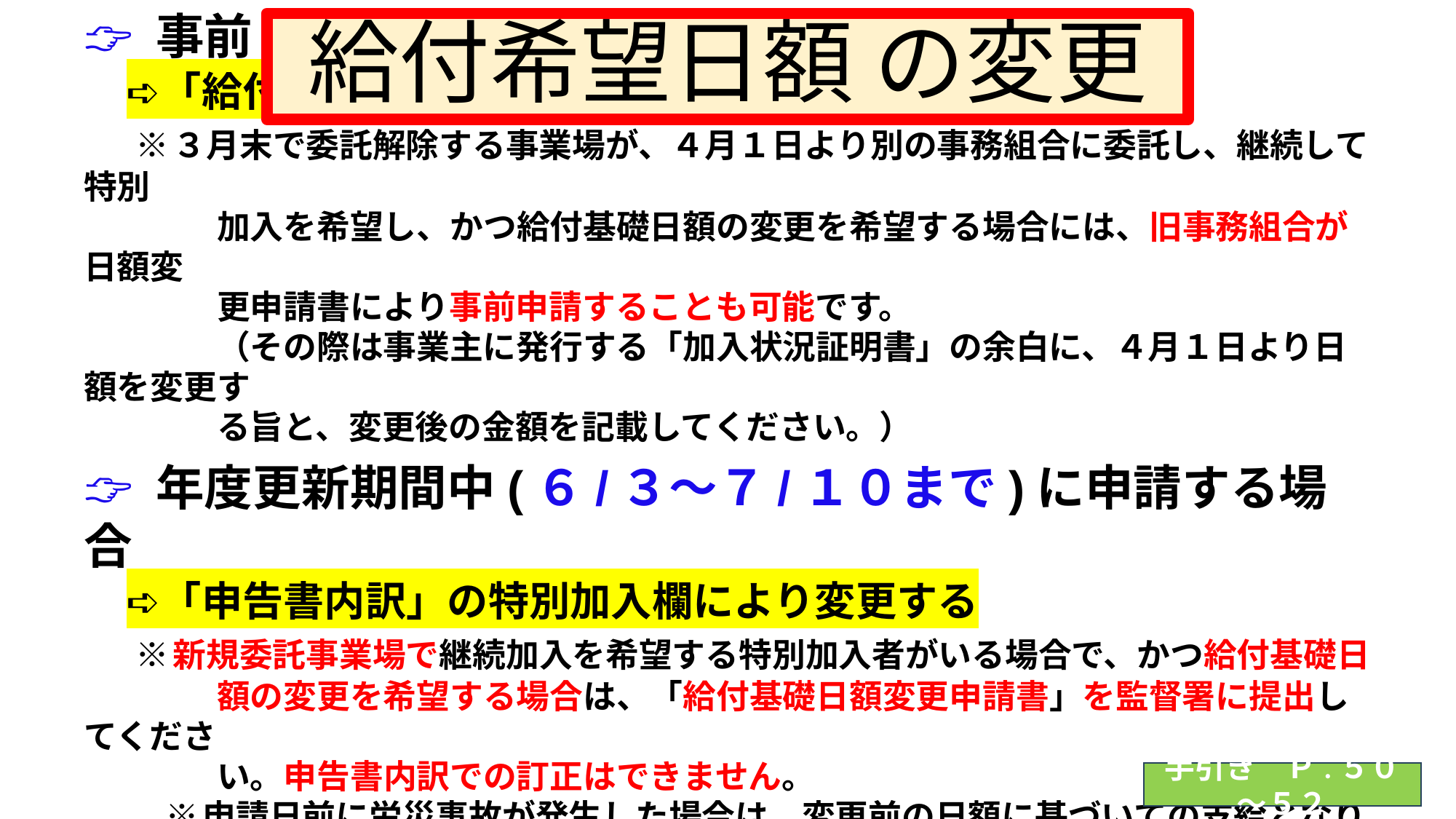

# 給付希望日額 の変更
👉 事前（３/２～３/３１まで）に申請する場合
　➪「給付基礎日額変更申請書」を管轄する監督署へ提出
　 ※ ３月末で委託解除する事業場が、４月１日より別の事務組合に委託し、継続して特別
　　　　加入を希望し、かつ給付基礎日額の変更を希望する場合には、旧事務組合が日額変
　　　　更申請書により事前申請することも可能です。
　　　　（その際は事業主に発行する「加入状況証明書」の余白に、４月１日より日額を変更す
　　　　る旨と、変更後の金額を記載してください。）

👉 年度更新期間中(６/３～７/１０まで)に申請する場合
　➪「申告書内訳」の特別加入欄により変更する
　 ※ 新規委託事業場で継続加入を希望する特別加入者がいる場合で、かつ給付基礎日
　　　　額の変更を希望する場合は、「給付基礎日額変更申請書」を監督署に提出してくださ
　　　　い。申告書内訳での訂正はできません。
　  　※ 申請日前に労災事故が発生した場合は、変更前の日額に基づいての支給となりま
　　　　す。（保険料の算定対象となる日額は変更されます。）
手引き　Ｐ.５０～５２